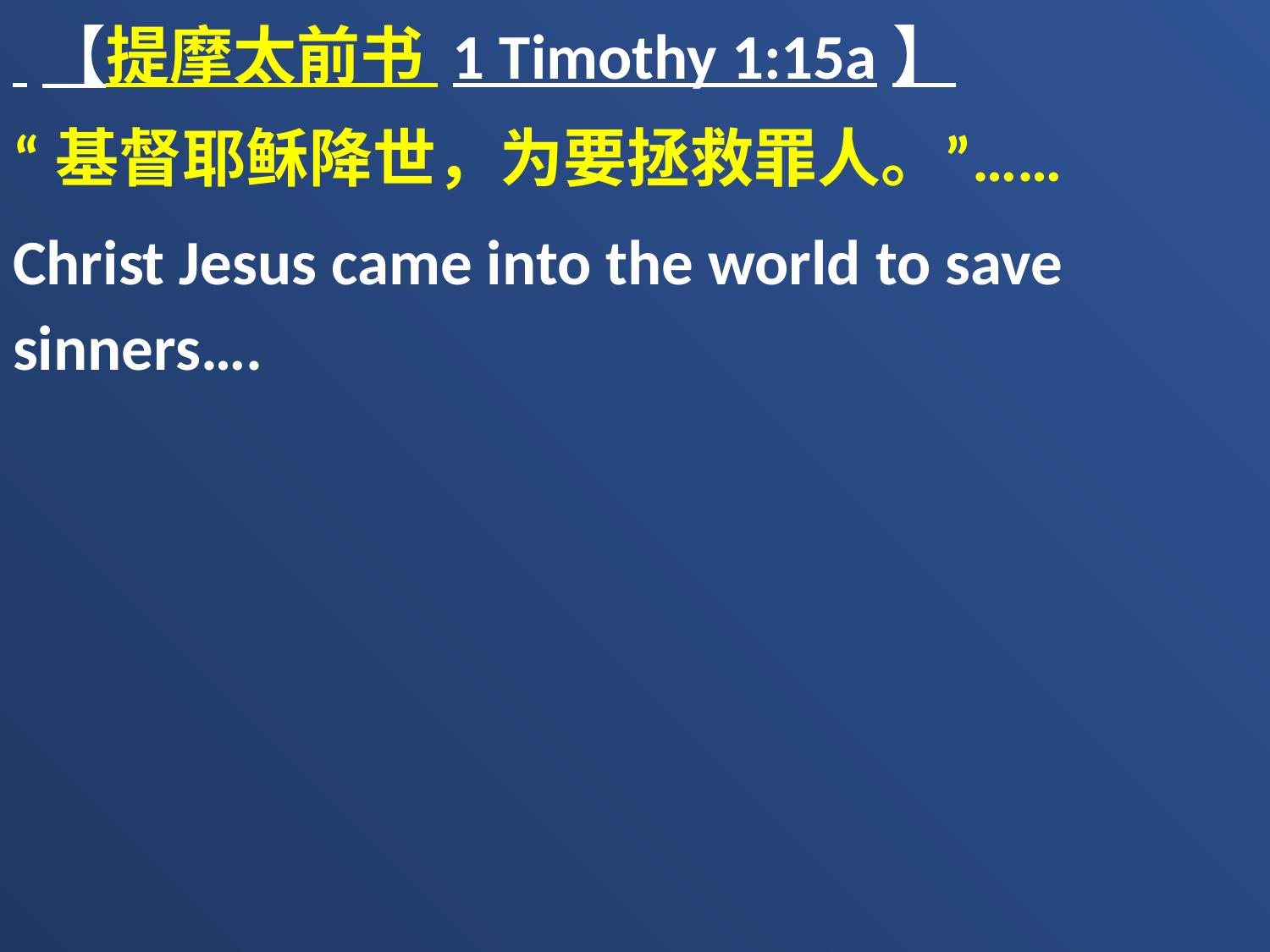

【提摩太前书 1 Timothy 1:15a】
“基督耶稣降世，为要拯救罪人。”……
Christ Jesus came into the world to save sinners….